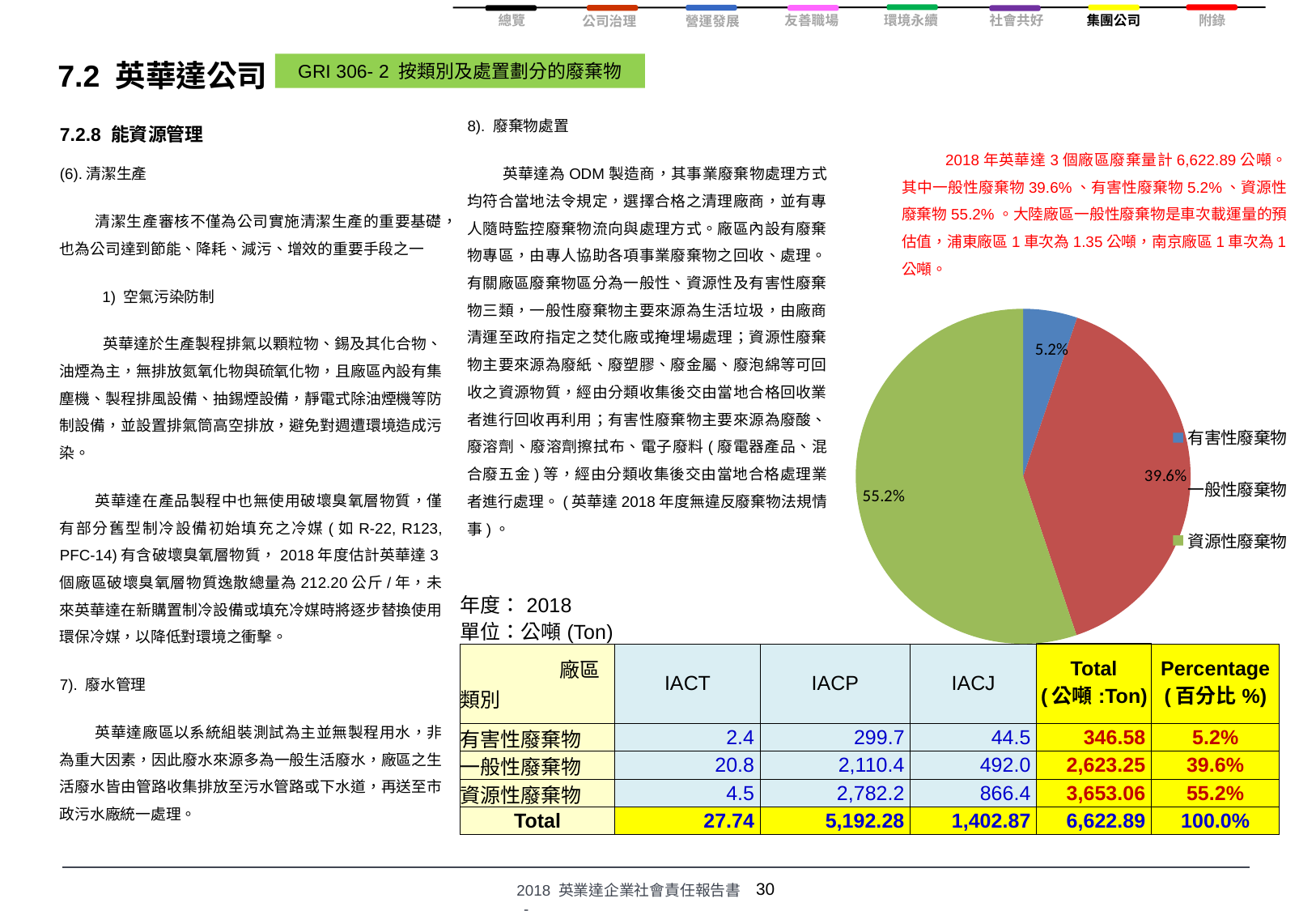

# 7.2 英華達公司

         2018年英華達3個廠區廢棄量計6,622.89公噸。其中一般性廢棄物39.6%、有害性廢棄物5.2%、資源性廢棄物55.2%。大陸廠區一般性廢棄物是車次載運量的預估值，浦東廠區1車次為1.35公噸，南京廠區1車次為1公噸。

GRI 306- 2 按類別及處置劃分的廢棄物
8). 廢棄物處置
英華達為ODM製造商，其事業廢棄物處理方式均符合當地法令規定，選擇合格之清理廠商，並有專人隨時監控廢棄物流向與處理方式。廠區內設有廢棄物專區，由專人協助各項事業廢棄物之回收、處理。有關廠區廢棄物區分為一般性、資源性及有害性廢棄物三類，一般性廢棄物主要來源為生活垃圾，由廠商清運至政府指定之焚化廠或掩埋場處理；資源性廢棄物主要來源為廢紙、廢塑膠、廢金屬、廢泡綿等可回收之資源物質，經由分類收集後交由當地合格回收業者進行回收再利用；有害性廢棄物主要來源為廢酸、廢溶劑、廢溶劑擦拭布、電子廢料(廢電器產品、混合廢五金)等，經由分類收集後交由當地合格處理業者進行處理。(英華達2018年度無違反廢棄物法規情事)。

7.2.8 能資源管理
(6).清潔生產
清潔生產審核不僅為公司實施清潔生產的重要基礎，也為公司達到節能、降耗、減污、增效的重要手段之一
          1) 空氣污染防制
 英華達於生產製程排氣以顆粒物、錫及其化合物、油煙為主，無排放氮氧化物與硫氧化物，且廠區內設有集塵機、製程排風設備、抽錫煙設備，靜電式除油煙機等防制設備，並設置排氣筒高空排放，避免對週遭環境造成污染。
英華達在產品製程中也無使用破壞臭氧層物質，僅有部分舊型制冷設備初始填充之冷媒(如R-22, R123, PFC-14)有含破壞臭氧層物質，2018年度估計英華達3個廠區破壞臭氧層物質逸散總量為212.20公斤/年，未來英華達在新購置制冷設備或填充冷媒時將逐步替換使用環保冷媒，以降低對環境之衝擊。
7). 廢水管理
英華達廠區以系統組裝測試為主並無製程用水，非為重大因素，因此廢水來源多為一般生活廢水，廠區之生活廢水皆由管路收集排放至污水管路或下水道，再送至市政污水廠統一處理。

### Chart

| Category |  |  |  |  |  |
|---|---|---|---|---|---|
| 有害性廢棄物 | 0.052330630505681125 | 299.709 | 44.45 | 346.58 | 0.052330630505681125 |
| 一般性廢棄物 | 0.3960891530307867 | 2110.4059090909095 | 492.0 | 2623.2548190396255 | 0.3960891530307867 |
| 資源性廢棄物 | 0.5515802164635322 | 2782.166 | 866.4159999999999 | 3653.0550000000003 | 0.5515802164635322 |
| 年度：2018 |  |  |  |  |  |
| --- | --- | --- | --- | --- | --- |
| 單位：公噸(Ton) |  |  |  |  |  |
| 廠區 類別 | IACT | IACP | IACJ | Total (公噸:Ton) | Percentage (百分比%) |
| 有害性廢棄物 | 2.4 | 299.7 | 44.5 | 346.58 | 5.2% |
| 一般性廢棄物 | 20.8 | 2,110.4 | 492.0 | 2,623.25 | 39.6% |
| 資源性廢棄物 | 4.5 | 2,782.2 | 866.4 | 3,653.06 | 55.2% |
| Total | 27.74 | 5,192.28 | 1,402.87 | 6,622.89 | 100.0% |